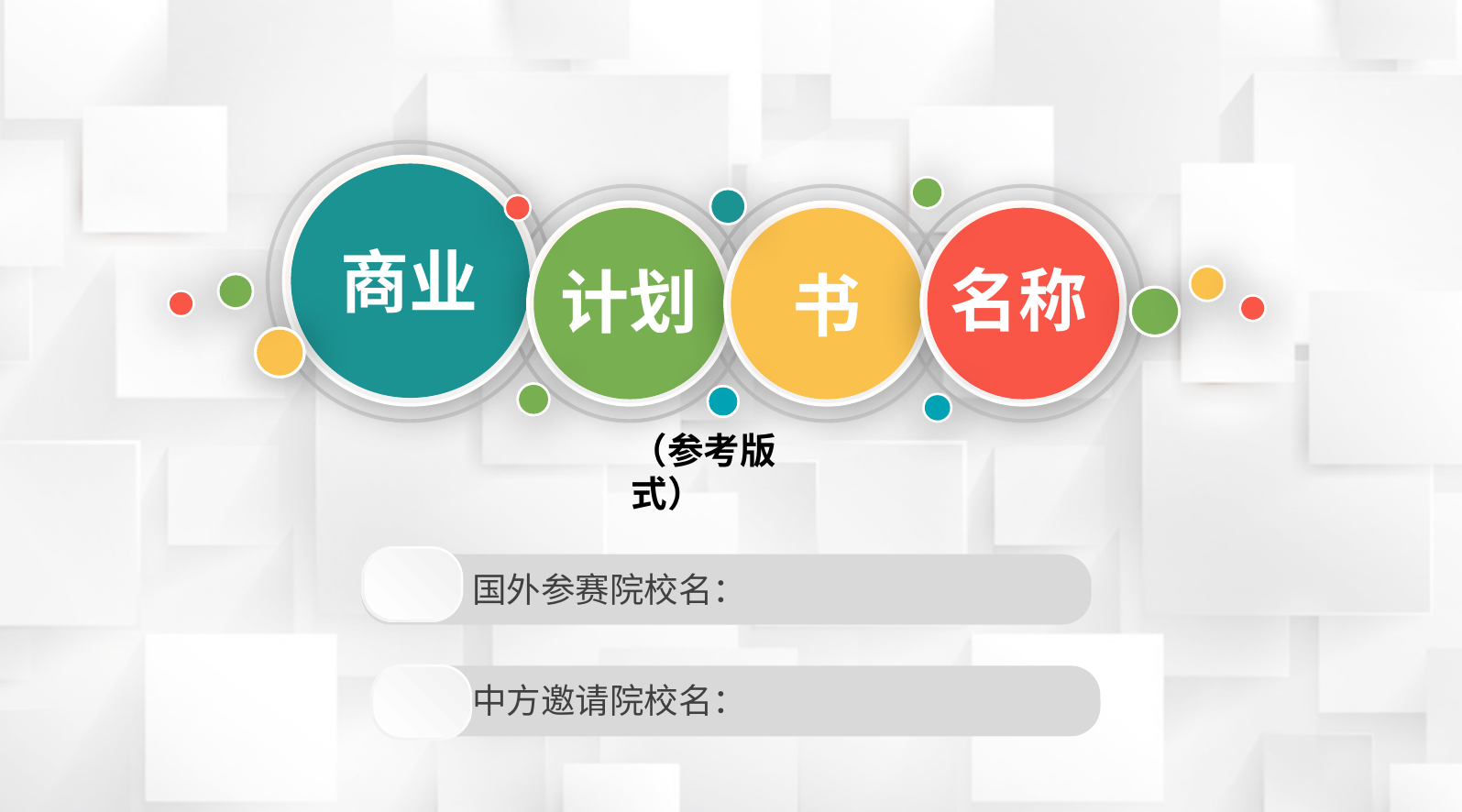

商业
名称
计划
书

（参考版式）

国外参赛院校名：

中方邀请院校名：